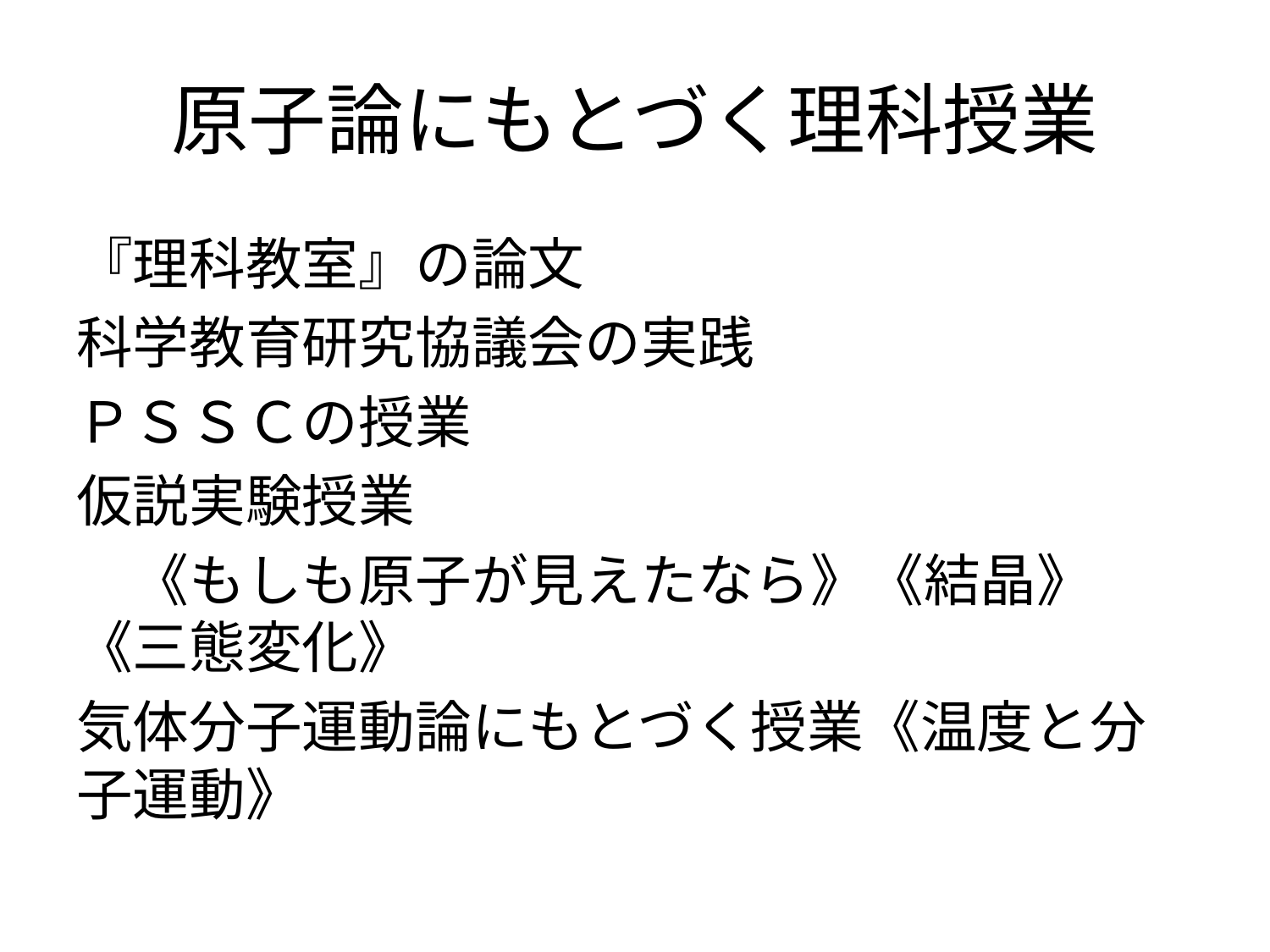

# 原子論にもとづく理科授業
『理科教室』の論文
科学教育研究協議会の実践
ＰＳＳＣの授業
仮説実験授業
　《もしも原子が見えたなら》《結晶》《三態変化》
気体分子運動論にもとづく授業《温度と分子運動》